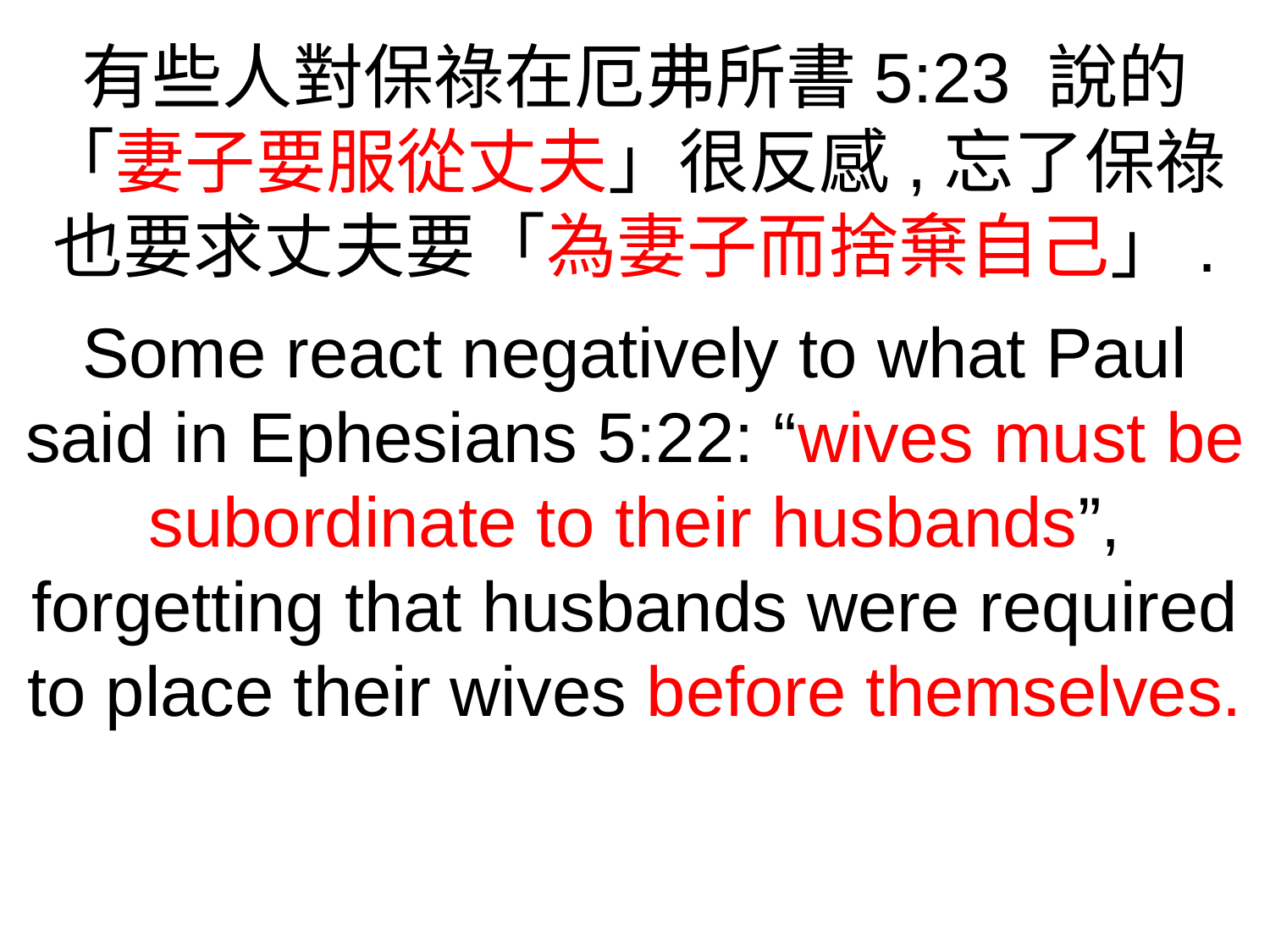

有些人對保祿在厄弗所書5:23 說的
「妻子要服從丈夫」很反感,忘了保祿也要求丈夫要「為妻子而捨棄自己」.
Some react negatively to what Paul said in Ephesians 5:22: “wives must be subordinate to their husbands”, forgetting that husbands were required to place their wives before themselves.